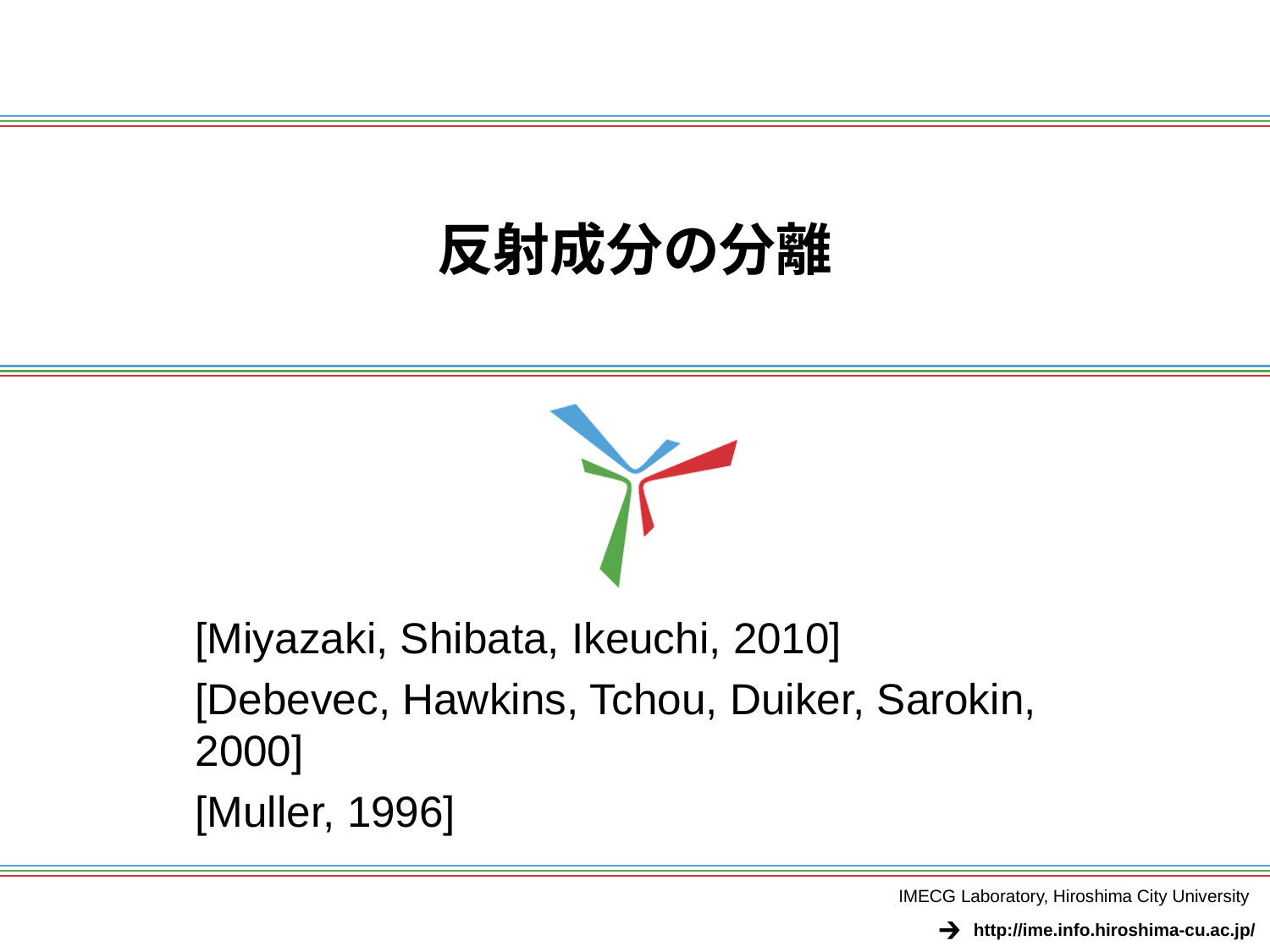

# 反射成分の分離
[Miyazaki, Shibata, Ikeuchi, 2010]
[Debevec, Hawkins, Tchou, Duiker, Sarokin, 2000]
[Muller, 1996]